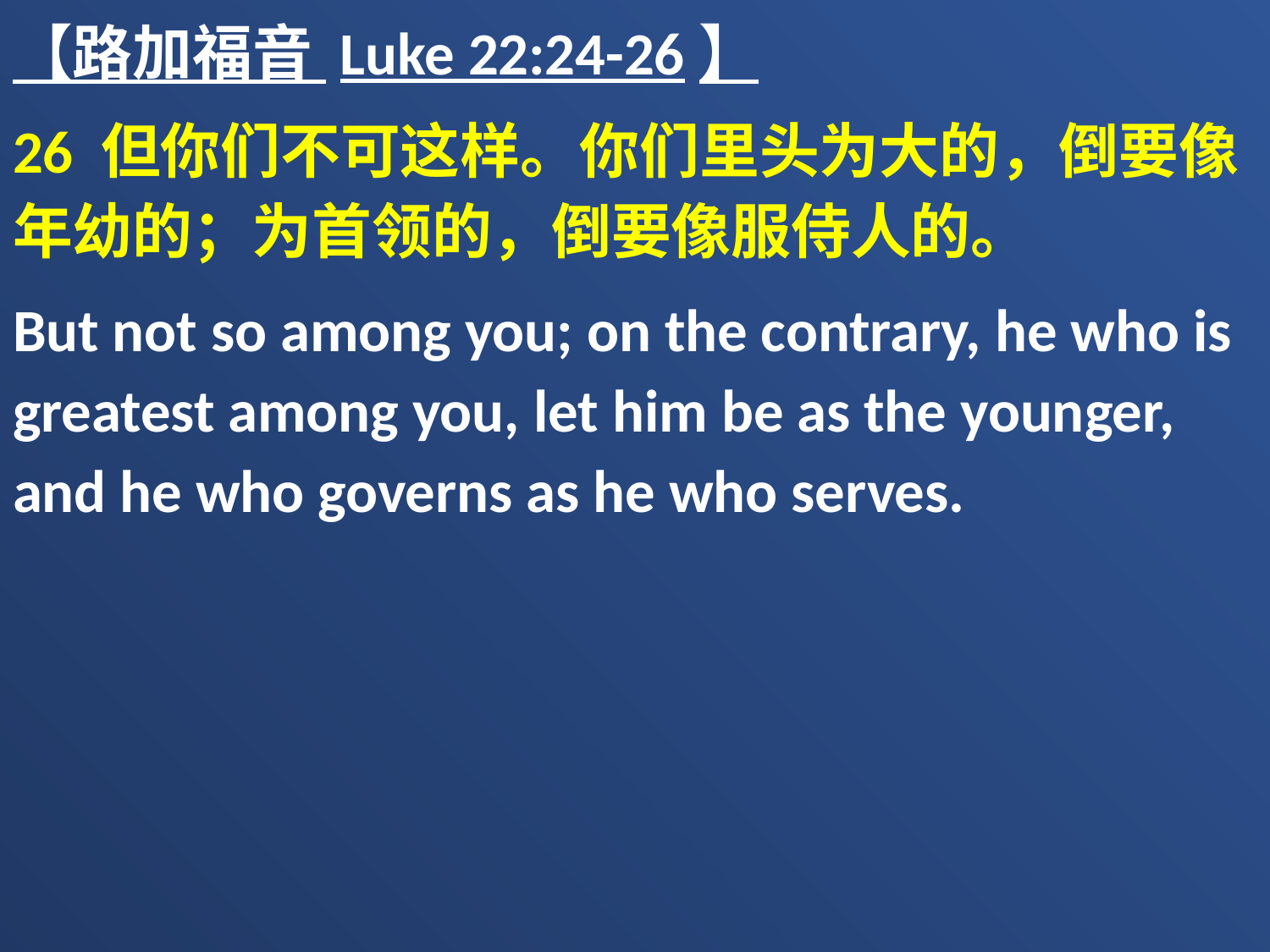

【路加福音 Luke 22:24-26】
26 但你们不可这样。你们里头为大的，倒要像年幼的；为首领的，倒要像服侍人的。
But not so among you; on the contrary, he who is greatest among you, let him be as the younger, and he who governs as he who serves.